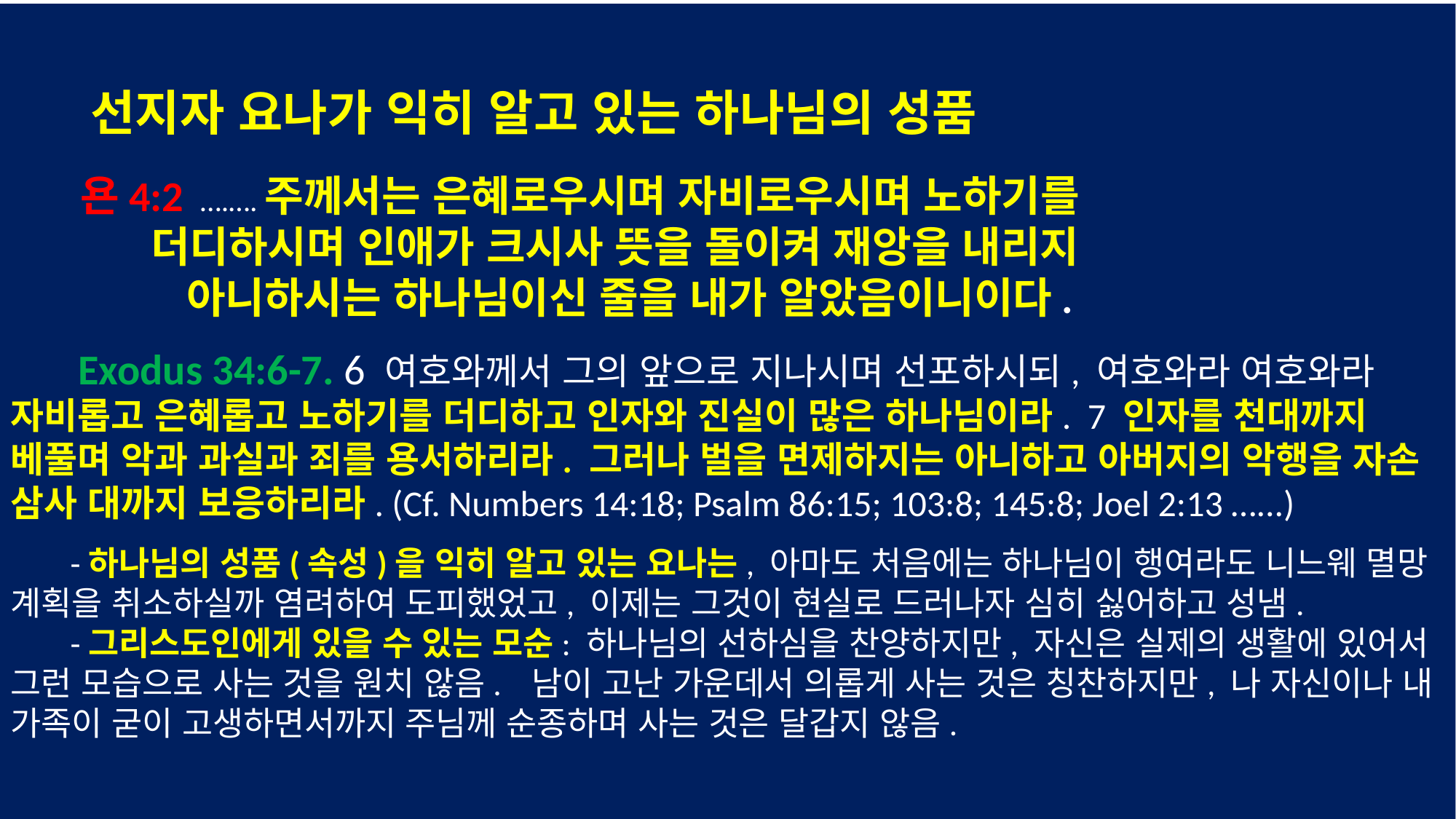

선지자 요나가 익히 알고 있는 하나님의 성품

     욘4:2  ….….주께서는 은혜로우시며 자비로우시며 노하기를
           더디하시며 인애가 크시사 뜻을 돌이켜 재앙을 내리지
              아니하시는 하나님이신 줄을 내가 알았음이니이다.

       Exodus 34:6-7. 6 여호와께서 그의 앞으로 지나시며 선포하시되, 여호와라 여호와라 자비롭고 은혜롭고 노하기를 더디하고 인자와 진실이 많은 하나님이라.  7 인자를 천대까지 베풀며 악과 과실과 죄를 용서하리라. 그러나 벌을 면제하지는 아니하고 아버지의 악행을 자손 삼사 대까지 보응하리라. (Cf. Numbers 14:18; Psalm 86:15; 103:8; 145:8; Joel 2:13 …...)

        -하나님의 성품(속성)을 익히 알고 있는 요나는, 아마도 처음에는 하나님이 행여라도 니느웨 멸망 계획을 취소하실까 염려하여 도피했었고, 이제는 그것이 현실로 드러나자 심히 싫어하고 성냄.
        -그리스도인에게 있을 수 있는 모순: 하나님의 선하심을 찬양하지만, 자신은 실제의 생활에 있어서 그런 모습으로 사는 것을 원치 않음.   남이 고난 가운데서 의롭게 사는 것은 칭찬하지만, 나 자신이나 내 가족이 굳이 고생하면서까지 주님께 순종하며 사는 것은 달갑지 않음.